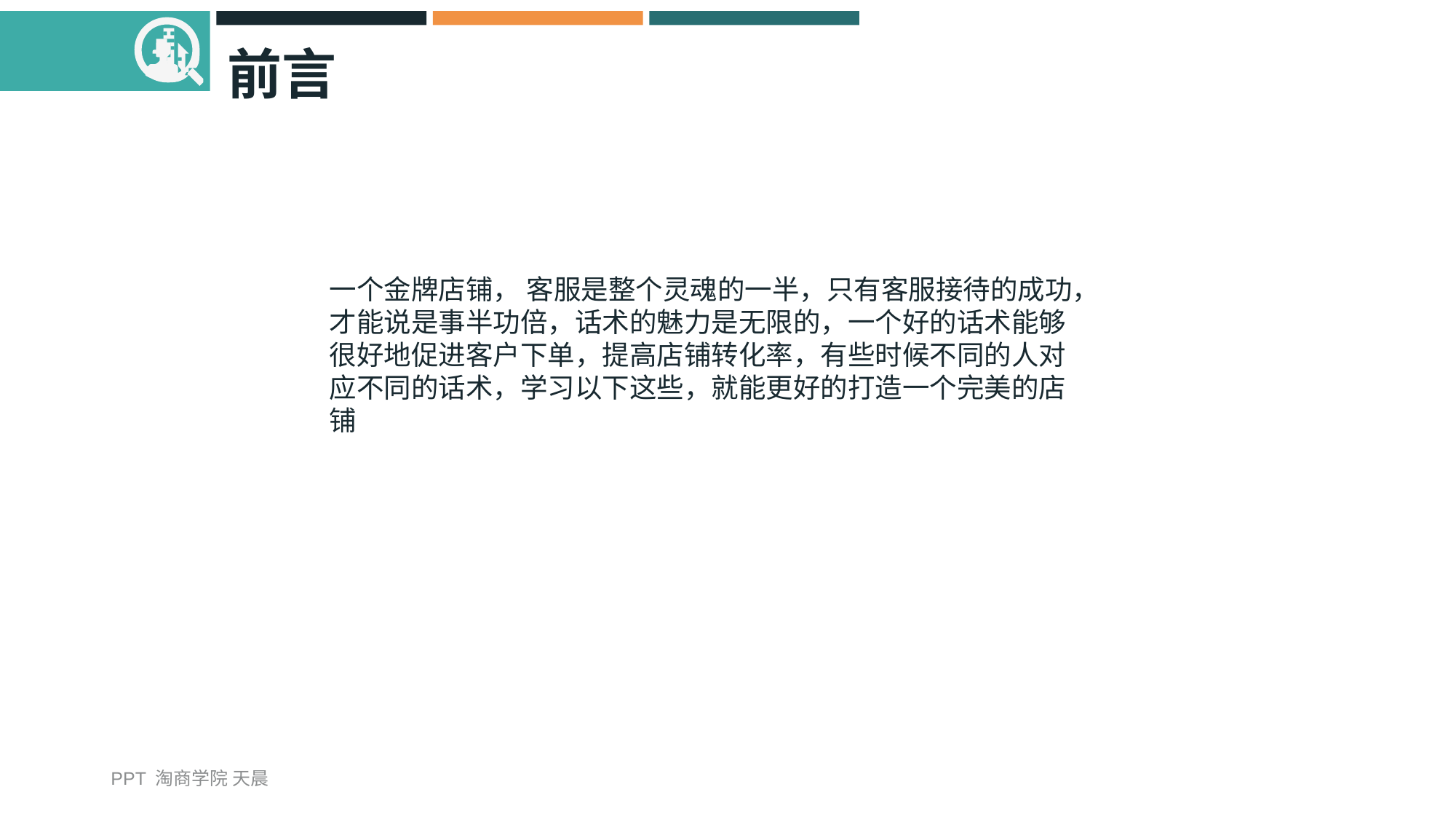

# 前言
一个金牌店铺， 客服是整个灵魂的一半，只有客服接待的成功，才能说是事半功倍，话术的魅力是无限的，一个好的话术能够很好地促进客户下单，提高店铺转化率，有些时候不同的人对应不同的话术，学习以下这些，就能更好的打造一个完美的店铺
PPT 淘商学院 天晨
6